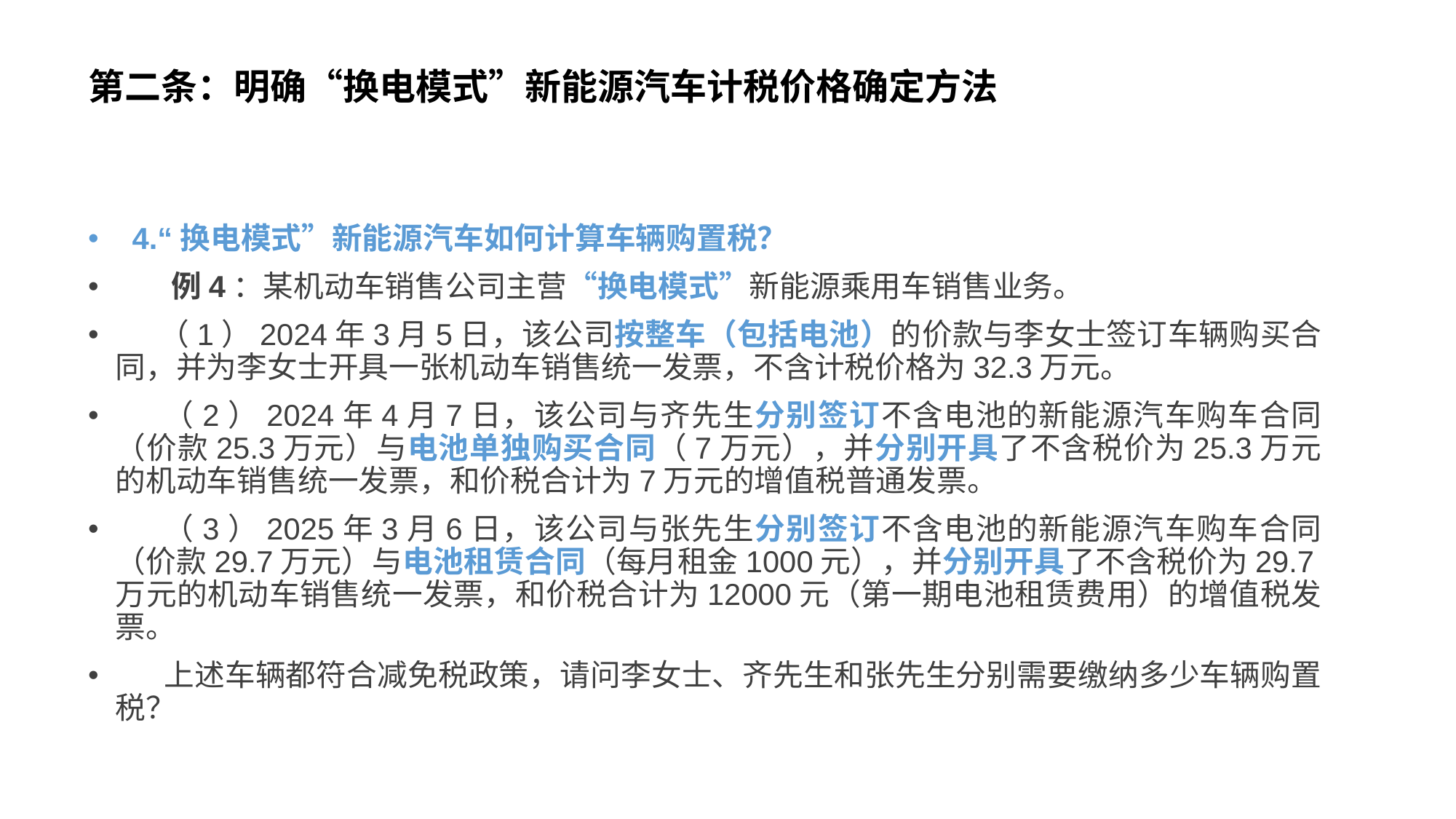

# 第二条：明确“换电模式”新能源汽车计税价格确定方法
  4.“换电模式”新能源汽车如何计算车辆购置税？
       例4：某机动车销售公司主营“换电模式”新能源乘用车销售业务。
     （1）2024年3月5日，该公司按整车（包括电池）的价款与李女士签订车辆购买合同，并为李女士开具一张机动车销售统一发票，不含计税价格为32.3万元。
     （2）2024年4月7日，该公司与齐先生分别签订不含电池的新能源汽车购车合同（价款25.3万元）与电池单独购买合同（7万元），并分别开具了不含税价为25.3万元的机动车销售统一发票，和价税合计为7万元的增值税普通发票。
     （3）2025年3月6日，该公司与张先生分别签订不含电池的新能源汽车购车合同（价款29.7万元）与电池租赁合同（每月租金1000元），并分别开具了不含税价为29.7万元的机动车销售统一发票，和价税合计为12000元（第一期电池租赁费用）的增值税发票。
      上述车辆都符合减免税政策，请问李女士、齐先生和张先生分别需要缴纳多少车辆购置税？